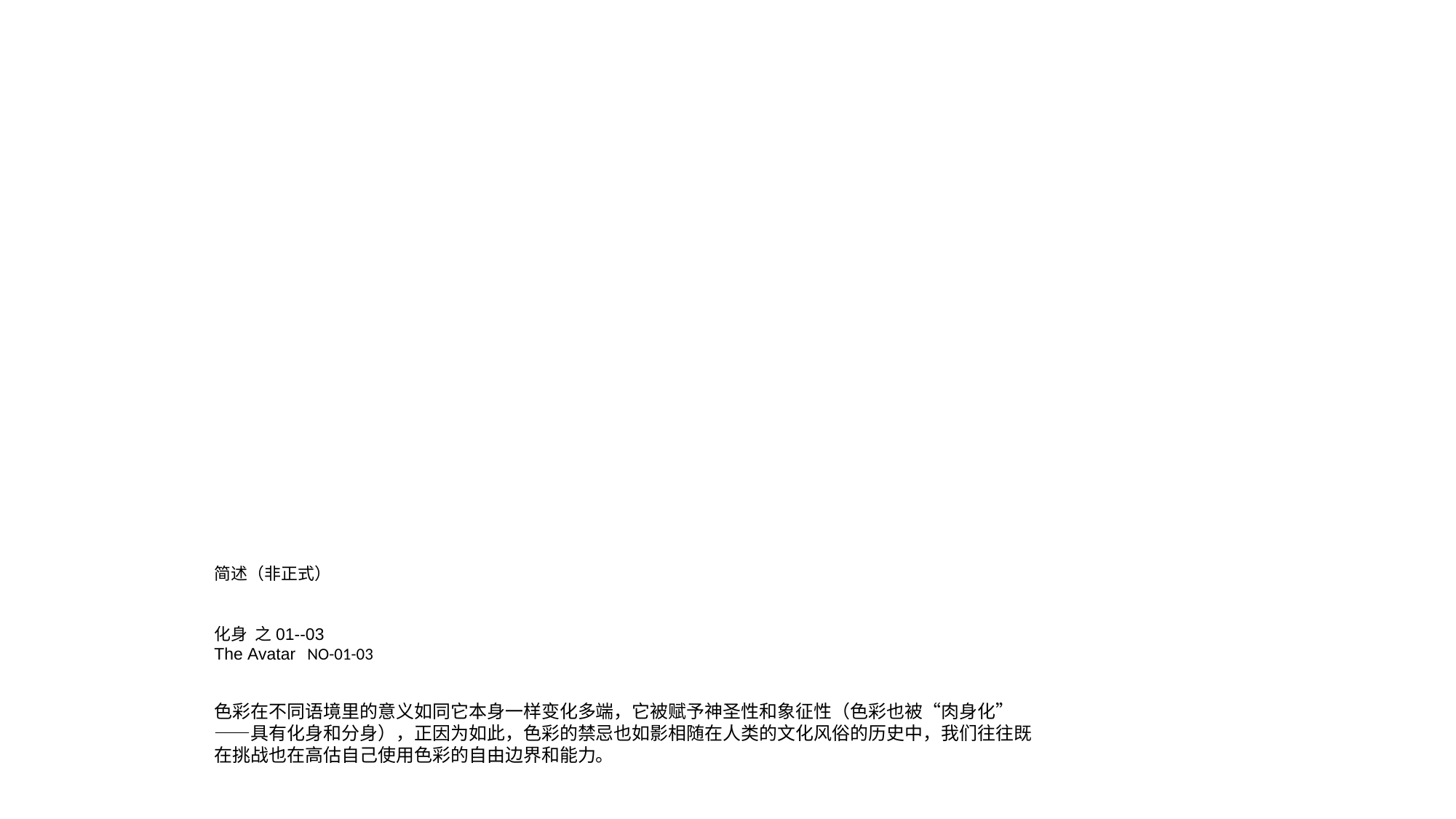

简述（非正式）

化身  之01--03
The Avatar   NO-01-03

色彩在不同语境里的意义如同它本身一样变化多端，它被赋予神圣性和象征性（色彩也被“肉身化”——具有化身和分身），正因为如此，色彩的禁忌也如影相随在人类的文化风俗的历史中，我们往往既在挑战也在高估自己使用色彩的自由边界和能力。